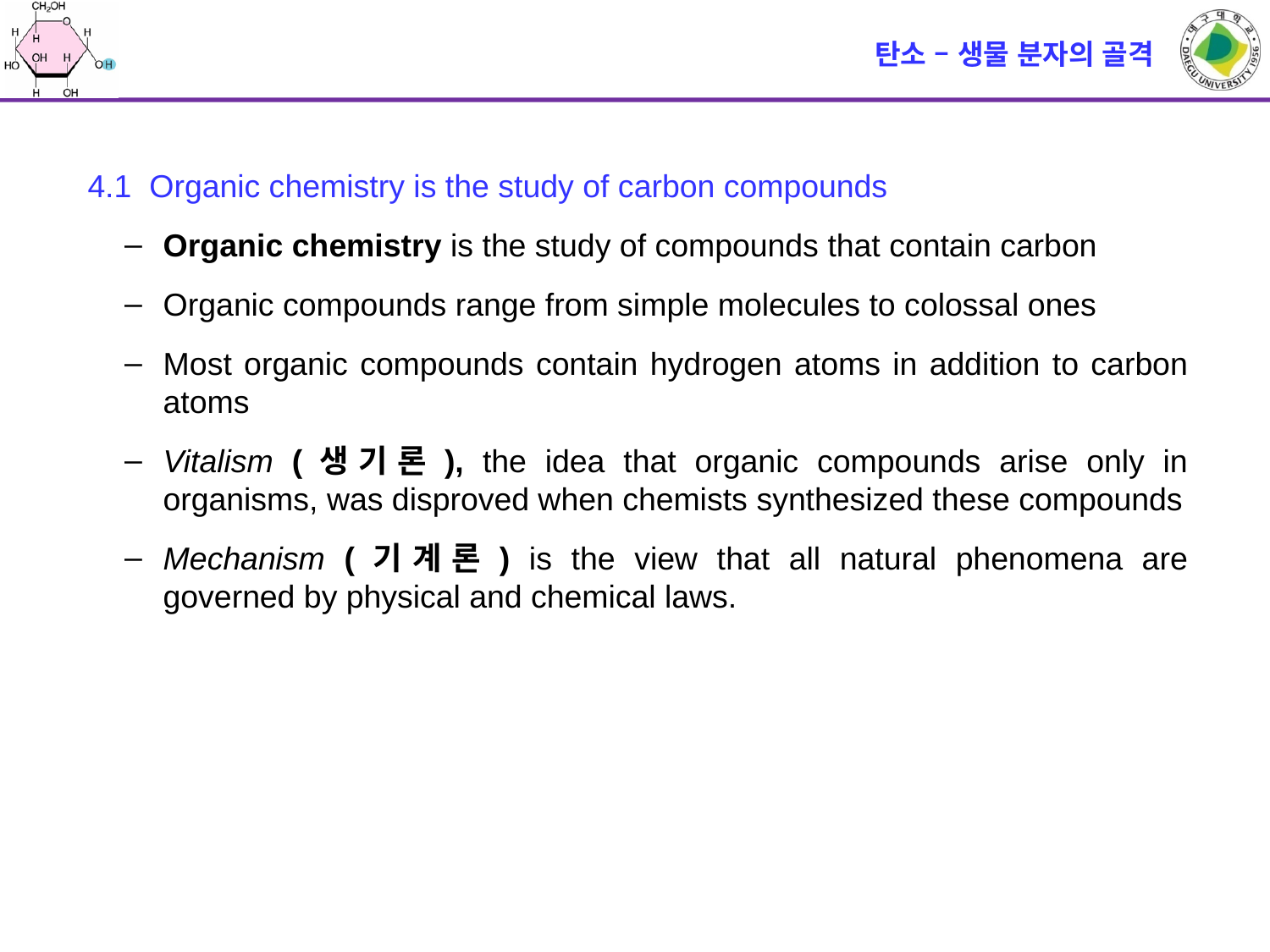

# 탄소 – 생물 분자의 골격
4.1  Organic chemistry is the study of carbon compounds
Organic chemistry is the study of compounds that contain carbon
Organic compounds range from simple molecules to colossal ones
Most organic compounds contain hydrogen atoms in addition to carbon atoms
Vitalism (생기론), the idea that organic compounds arise only in organisms, was disproved when chemists synthesized these compounds
Mechanism (기계론) is the view that all natural phenomena are governed by physical and chemical laws.